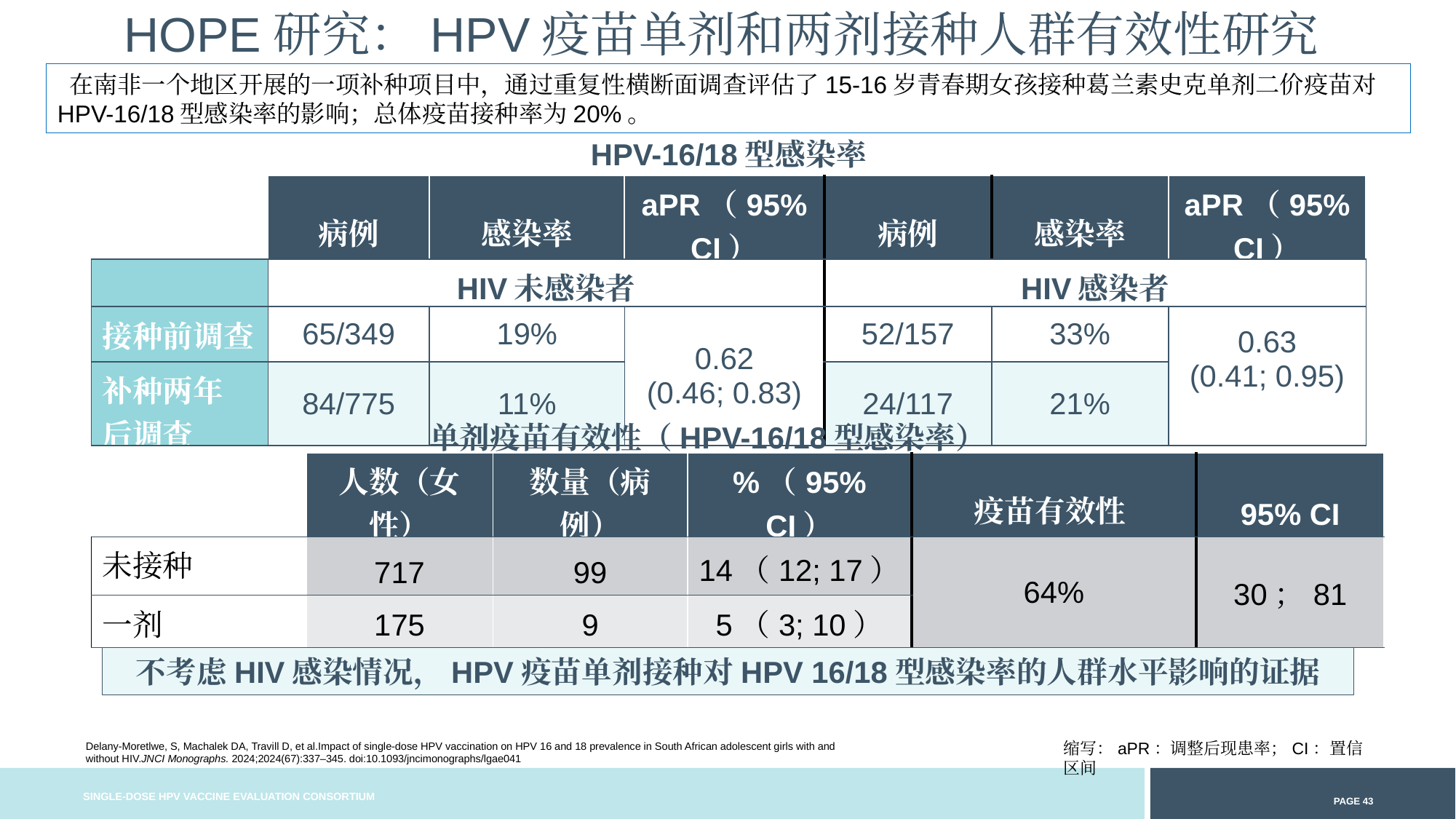

HOPE研究：HPV疫苗单剂和两剂接种人群有效性研究
 在南非一个地区开展的一项补种项目中，通过重复性横断面调查评估了15-16岁青春期女孩接种葛兰素史克单剂二价疫苗对HPV-16/18型感染率的影响；总体疫苗接种率为20%。
HPV-16/18型感染率
|  | 病例 | 感染率 | aPR（95% CI） | 病例 | 感染率 | aPR（95% CI） |
| --- | --- | --- | --- | --- | --- | --- |
|  | HIV未感染者 |  |  | HIV感染者 |  |  |
| 接种前调查 | 65/349 | 19% | 0.62 (0.46; 0.83) | 52/157 | 33% | 0.63 (0.41; 0.95) |
| 补种两年 后调查 | 84/775 | 11% | 0.49 (0.39; 0.62 | 24/117 | 21% |  |
单剂疫苗有效性（HPV-16/18型感染率）
|  | 人数（女性） | 数量（病例） | %（95% CI） | 疫苗有效性 | 95% CI |
| --- | --- | --- | --- | --- | --- |
| 未接种 | 717 | 99 | 14（12; 17） | 64% | 30；81 |
| 一剂 | 175 | 9 | 5（3; 10） |  |  |
不考虑HIV感染情况，HPV疫苗单剂接种对HPV 16/18型感染率的人群水平影响的证据
缩写：aPR：调整后现患率；CI：置信区间
Delany-Moretlwe, S, Machalek DA, Travill D, et al.Impact of single-dose HPV vaccination on HPV 16 and 18 prevalence in South African adolescent girls with and without HIV.JNCI Monographs. 2024;2024(67):337–345. doi:10.1093/jncimonographs/lgae041